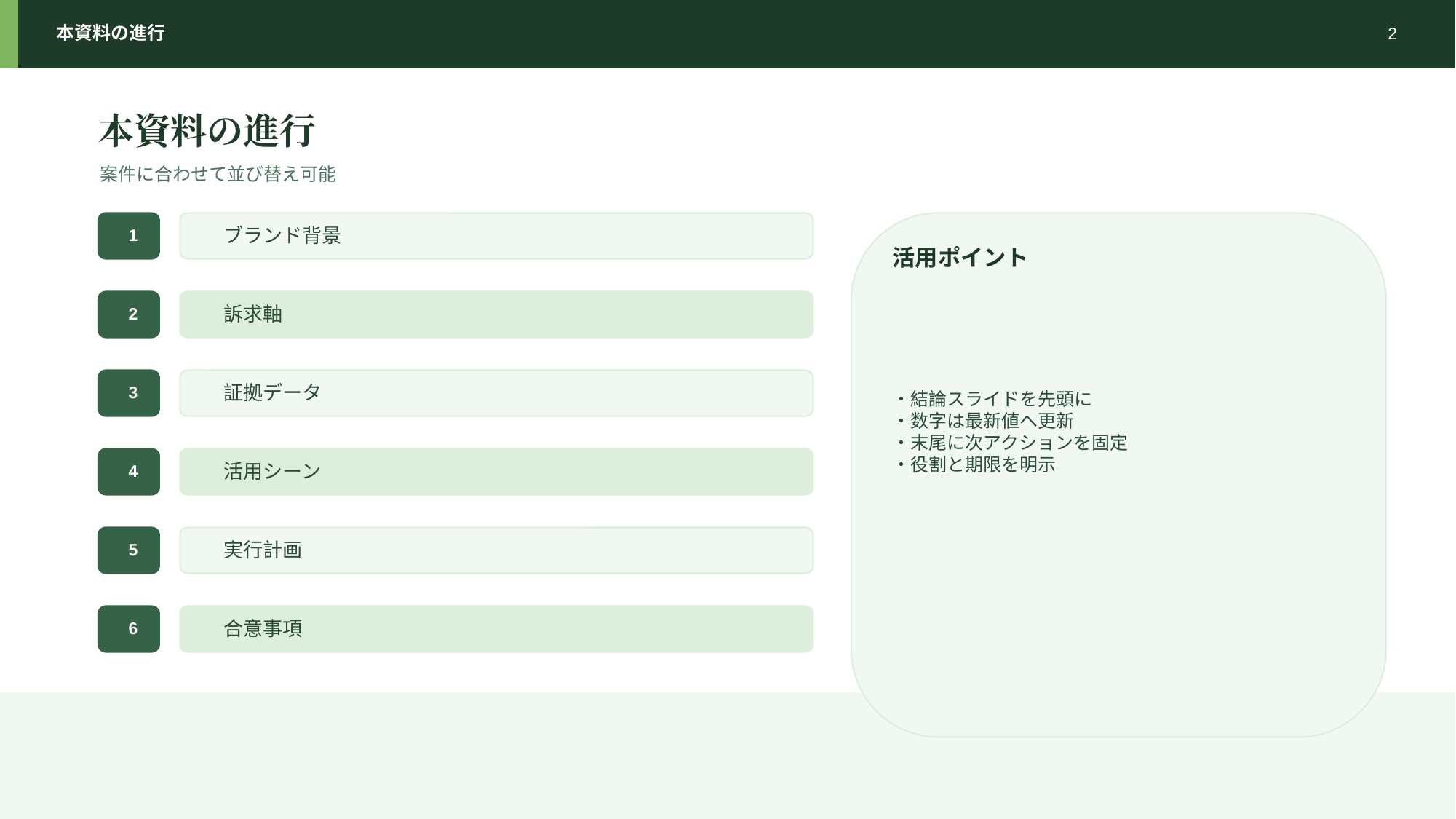

本資料の進行
2
本資料の進行
案件に合わせて並び替え可能

1
ブランド背景
活用ポイント

・結論スライドを先頭に
・数字は最新値へ更新
・末尾に次アクションを固定
・役割と期限を明示
2
訴求軸

3
証拠データ

4
活用シーン

5
実行計画

6
合意事項